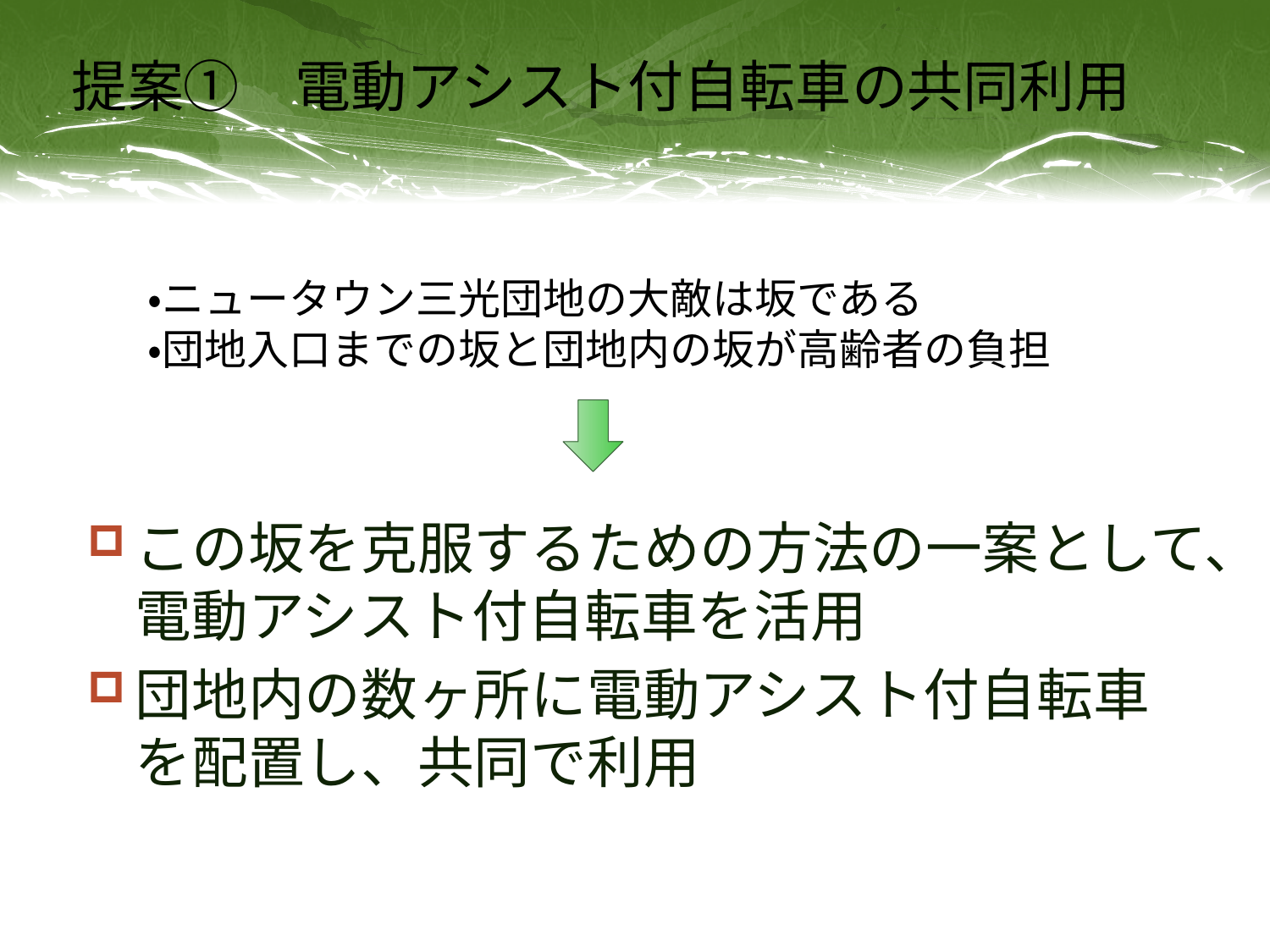

# 提案①　電動アシスト付自転車の共同利用
・ニュータウン三光団地の大敵は坂である
・団地入口までの坂と団地内の坂が高齢者の負担

この坂を克服するための方法の一案として、電動アシスト付自転車を活用
団地内の数ヶ所に電動アシスト付自転車を配置し、共同で利用